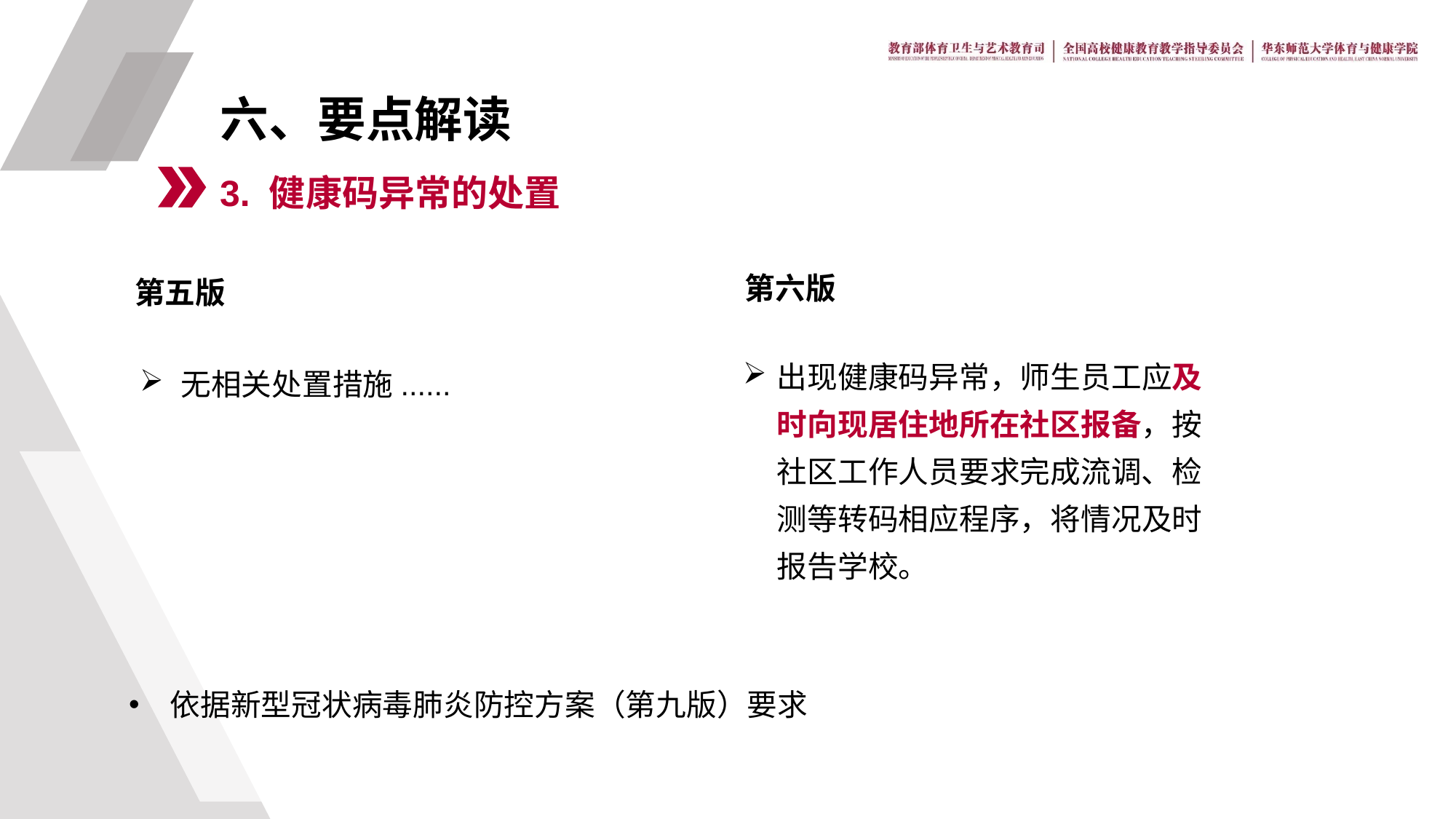

六、要点解读
3. 健康码异常的处置

第六版
第五版
出现健康码异常，师生员工应及时向现居住地所在社区报备，按社区工作人员要求完成流调、检测等转码相应程序，将情况及时报告学校。
无相关处置措施......
依据新型冠状病毒肺炎防控方案（第九版）要求